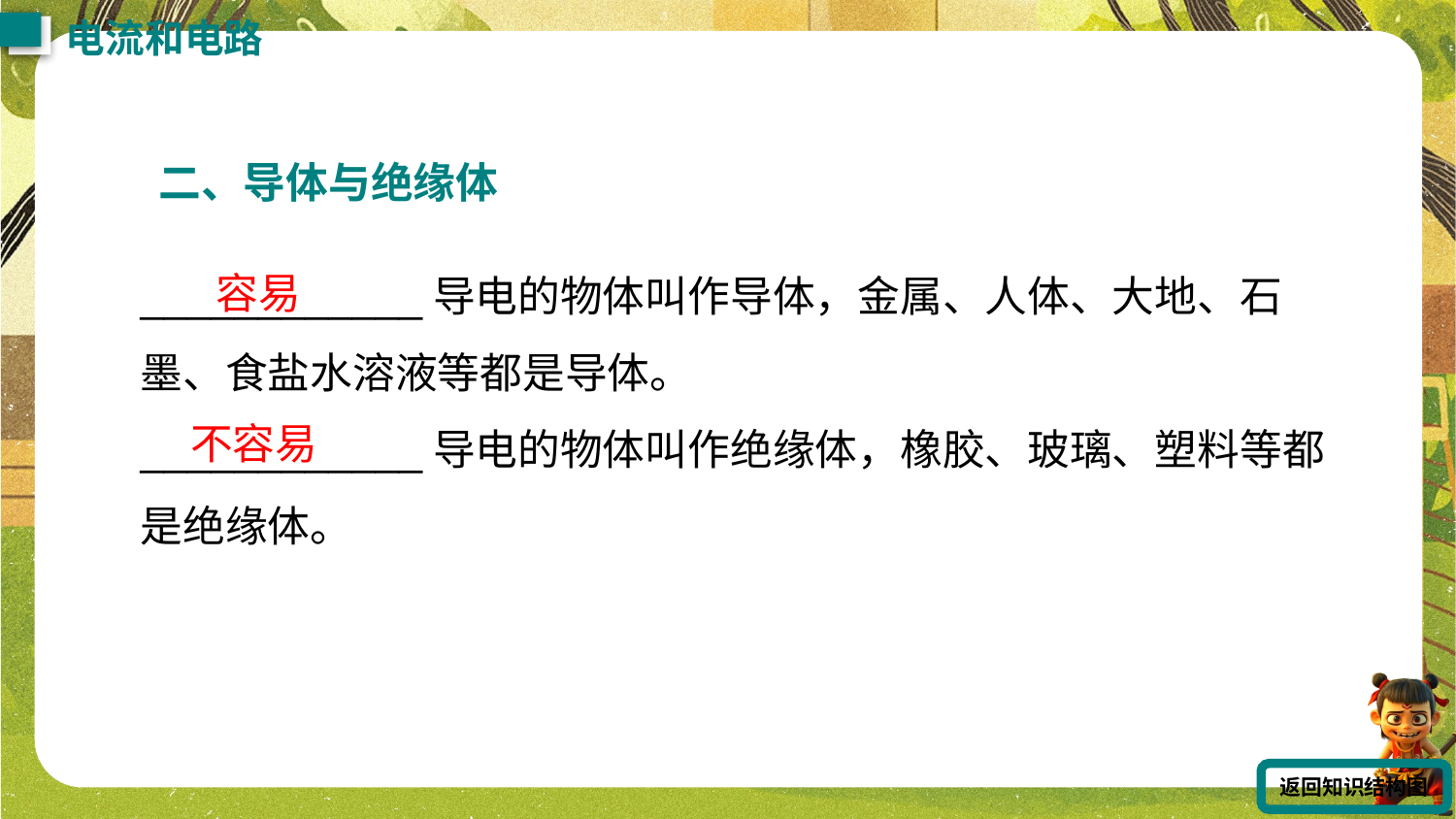

电流和电路

二、导体与绝缘体
____________导电的物体叫作导体，金属、人体、大地、石墨、食盐水溶液等都是导体。
____________导电的物体叫作绝缘体，橡胶、玻璃、塑料等都是绝缘体。
容易
不容易
返回知识结构图